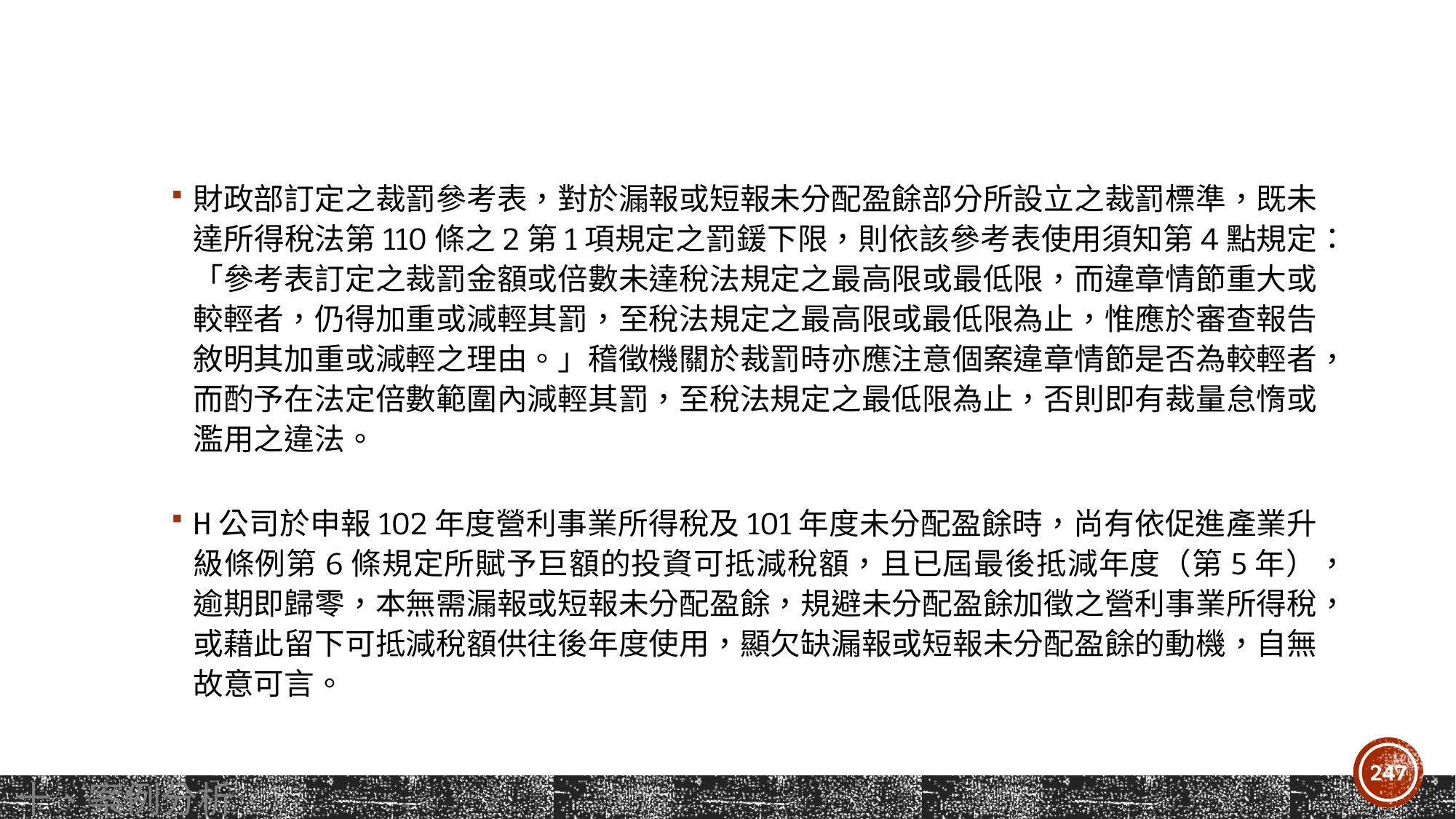

#
財政部訂定之裁罰參考表，對於漏報或短報未分配盈餘部分所設立之裁罰標準，既未達所得稅法第110條之2第1項規定之罰鍰下限，則依該參考表使用須知第4點規定：「參考表訂定之裁罰金額或倍數未達稅法規定之最高限或最低限，而違章情節重大或較輕者，仍得加重或減輕其罰，至稅法規定之最高限或最低限為止，惟應於審查報告敘明其加重或減輕之理由。」稽徵機關於裁罰時亦應注意個案違章情節是否為較輕者，而酌予在法定倍數範圍內減輕其罰，至稅法規定之最低限為止，否則即有裁量怠惰或濫用之違法。

H公司於申報102年度營利事業所得稅及101年度未分配盈餘時，尚有依促進產業升級條例第6條規定所賦予巨額的投資可抵減稅額，且已屆最後抵減年度（第5年），逾期即歸零，本無需漏報或短報未分配盈餘，規避未分配盈餘加徵之營利事業所得稅，或藉此留下可抵減稅額供往後年度使用，顯欠缺漏報或短報未分配盈餘的動機，自無故意可言。
247